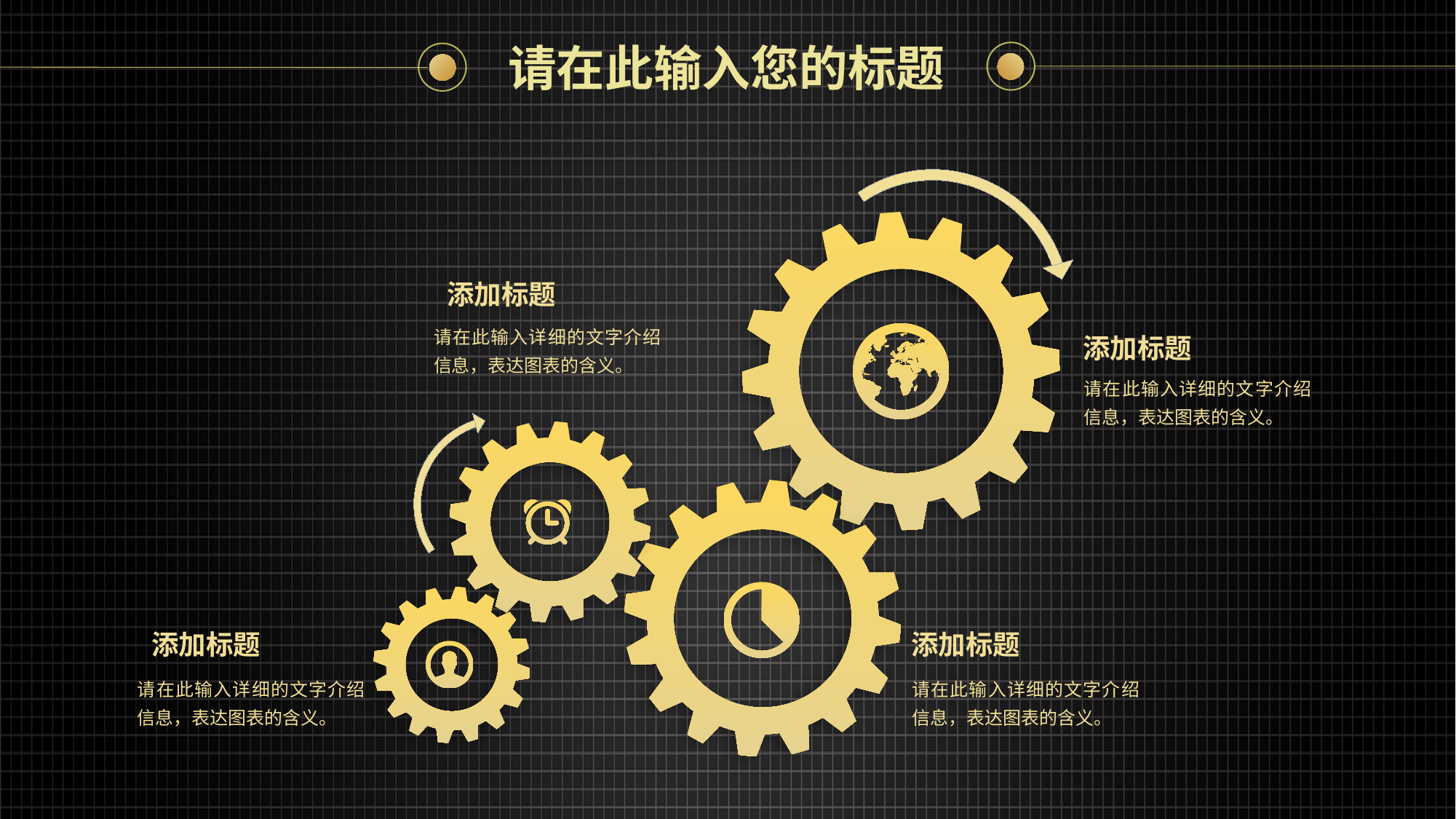

请在此输入您的标题

添加标题
请在此输入详细的文字介绍信息，表达图表的含义。

添加标题
请在此输入详细的文字介绍信息，表达图表的含义。

添加标题
请在此输入详细的文字介绍信息，表达图表的含义。
添加标题
请在此输入详细的文字介绍信息，表达图表的含义。